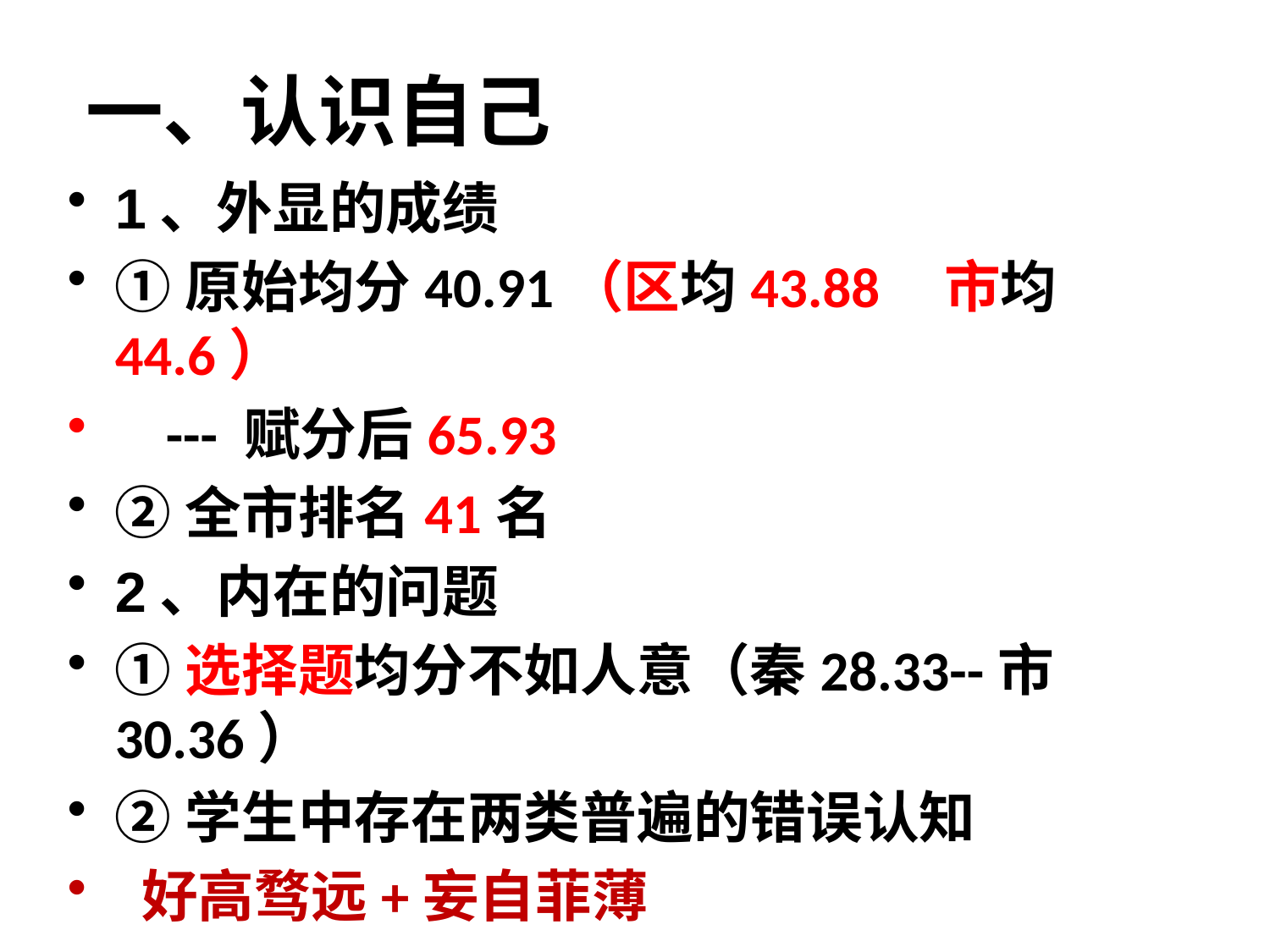

# 一、认识自己
1、外显的成绩
①原始均分40.91（区均43.88    市均44.6）
    --- 赋分后65.93
②全市排名41名
2、内在的问题
①选择题均分不如人意（秦28.33--市30.36）
②学生中存在两类普遍的错误认知
 好高骛远+妄自菲薄